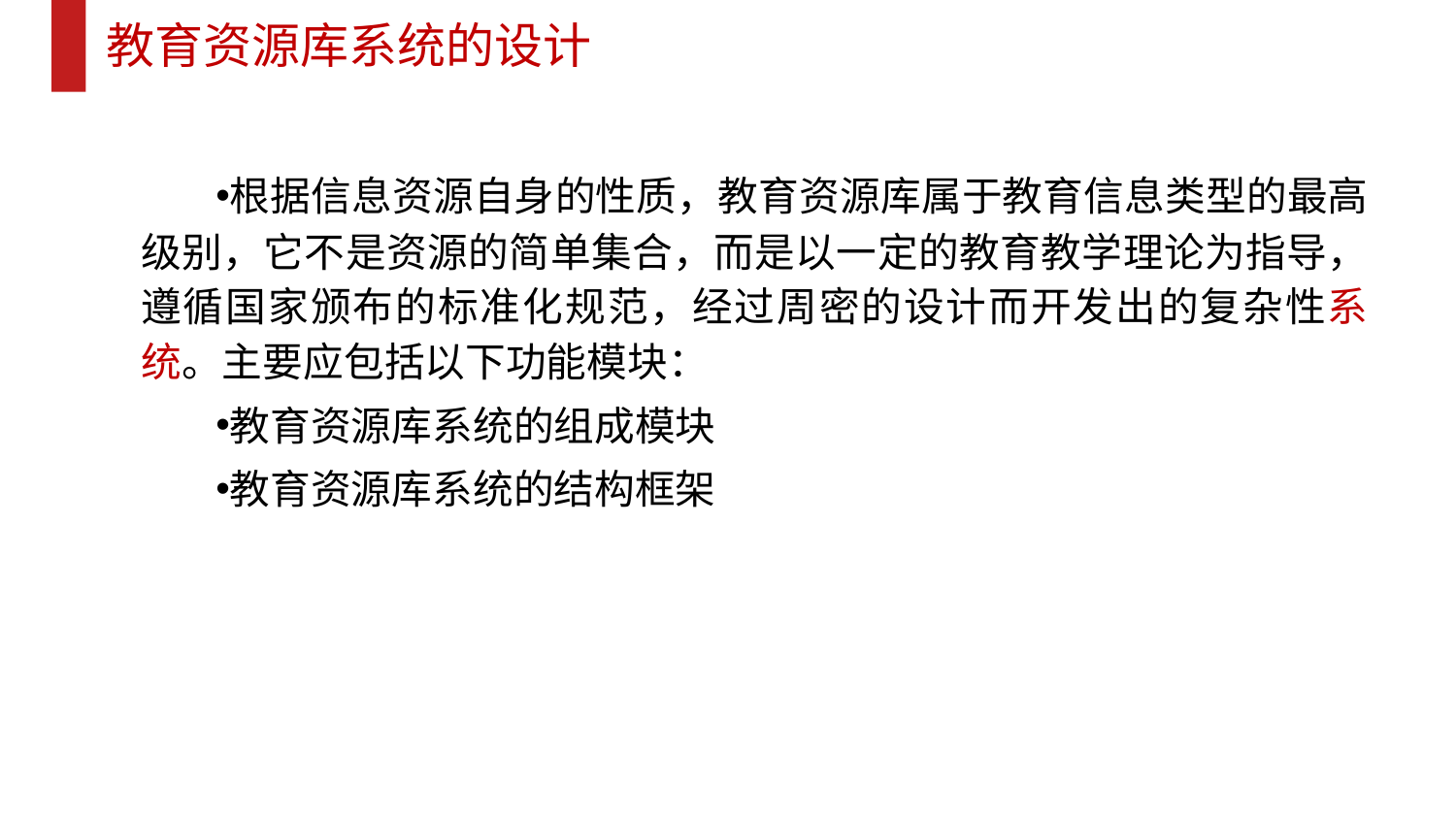

教育资源库系统的设计
根据信息资源自身的性质，教育资源库属于教育信息类型的最高级别，它不是资源的简单集合，而是以一定的教育教学理论为指导，遵循国家颁布的标准化规范，经过周密的设计而开发出的复杂性系统。主要应包括以下功能模块：
教育资源库系统的组成模块
教育资源库系统的结构框架